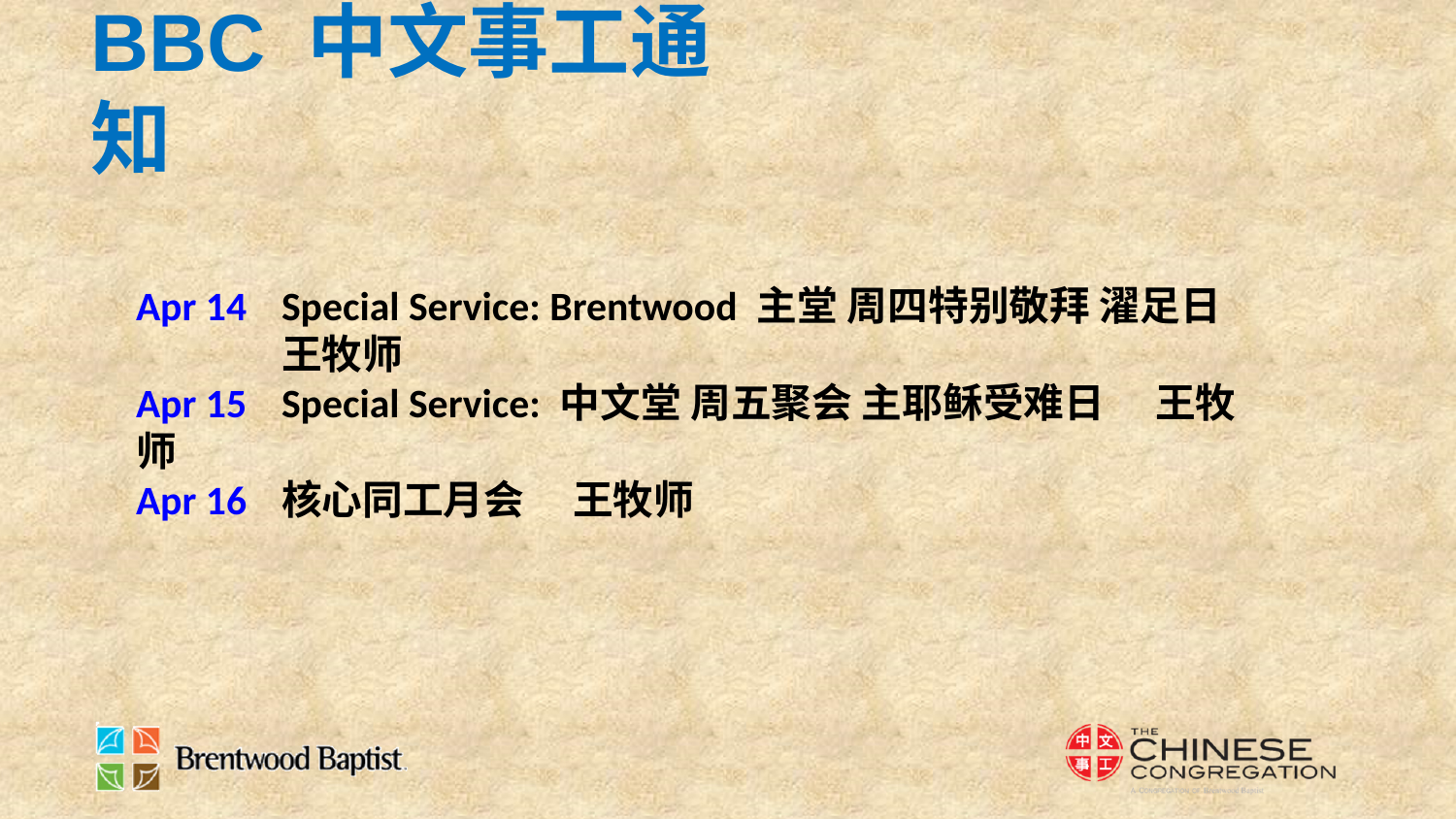

BBC 中文事工通知

Apr 14	Special Service: Brentwood 主堂 周四特别敬拜 濯足日	王牧师
Apr 15	Special Service: 中文堂 周五聚会 主耶稣受难日	王牧师
Apr 16	核心同工月会	王牧师